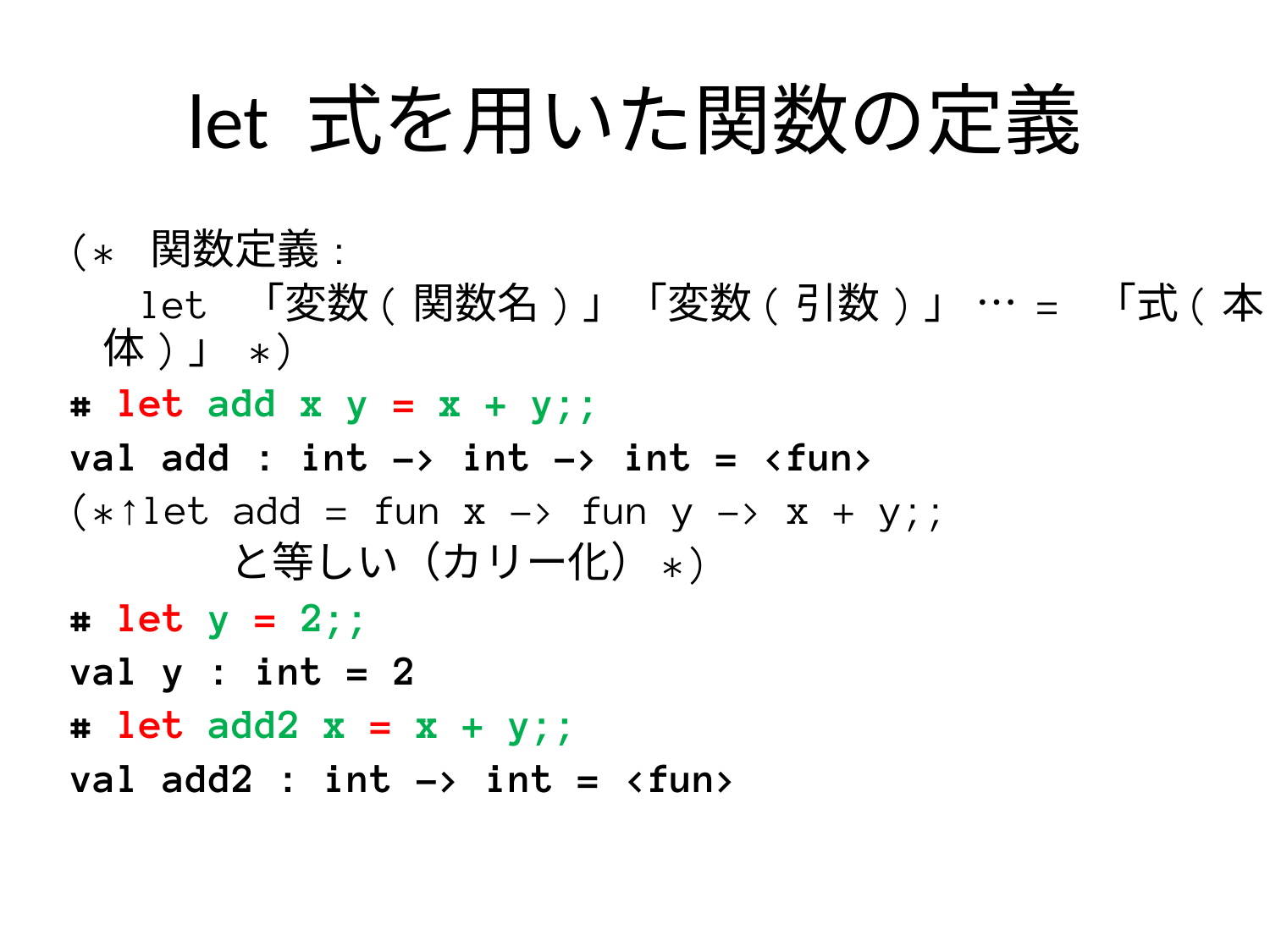

# let 式を用いた関数の定義
(* 関数定義:
   let 「変数(関数名)」「変数(引数)」 … = 「式(本体)」 *)
# let add x y = x + y;;
val add : int -> int -> int = <fun>
(*↑let add = fun x -> fun y -> x + y;;
		と等しい（カリー化）*)
# let y = 2;;
val y : int = 2
# let add2 x = x + y;;
val add2 : int -> int = <fun>